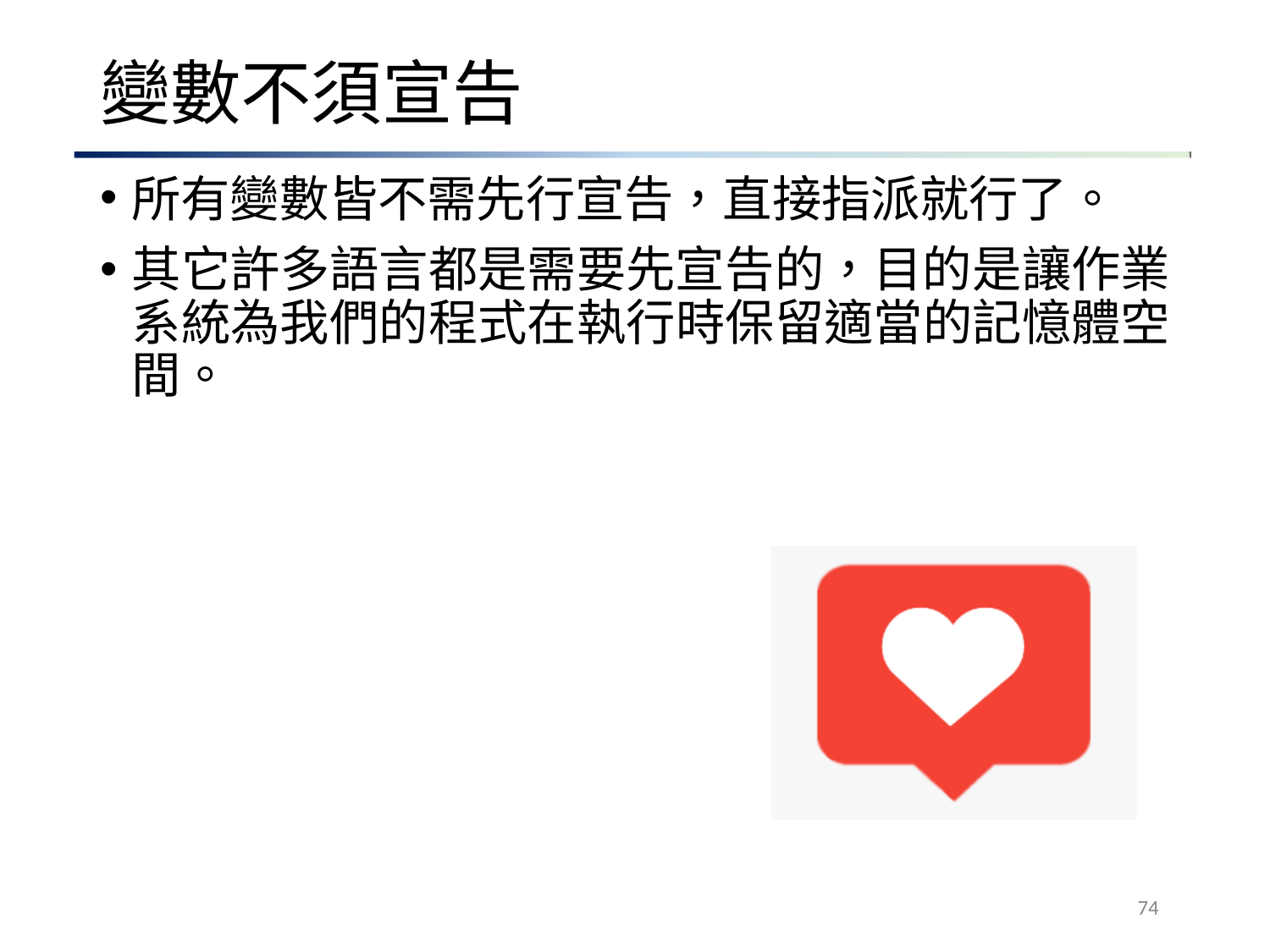

# 變數不須宣告
所有變數皆不需先行宣告，直接指派就行了。
其它許多語言都是需要先宣告的，目的是讓作業 系統為我們的程式在執行時保留適當的記憶體空 間。

74